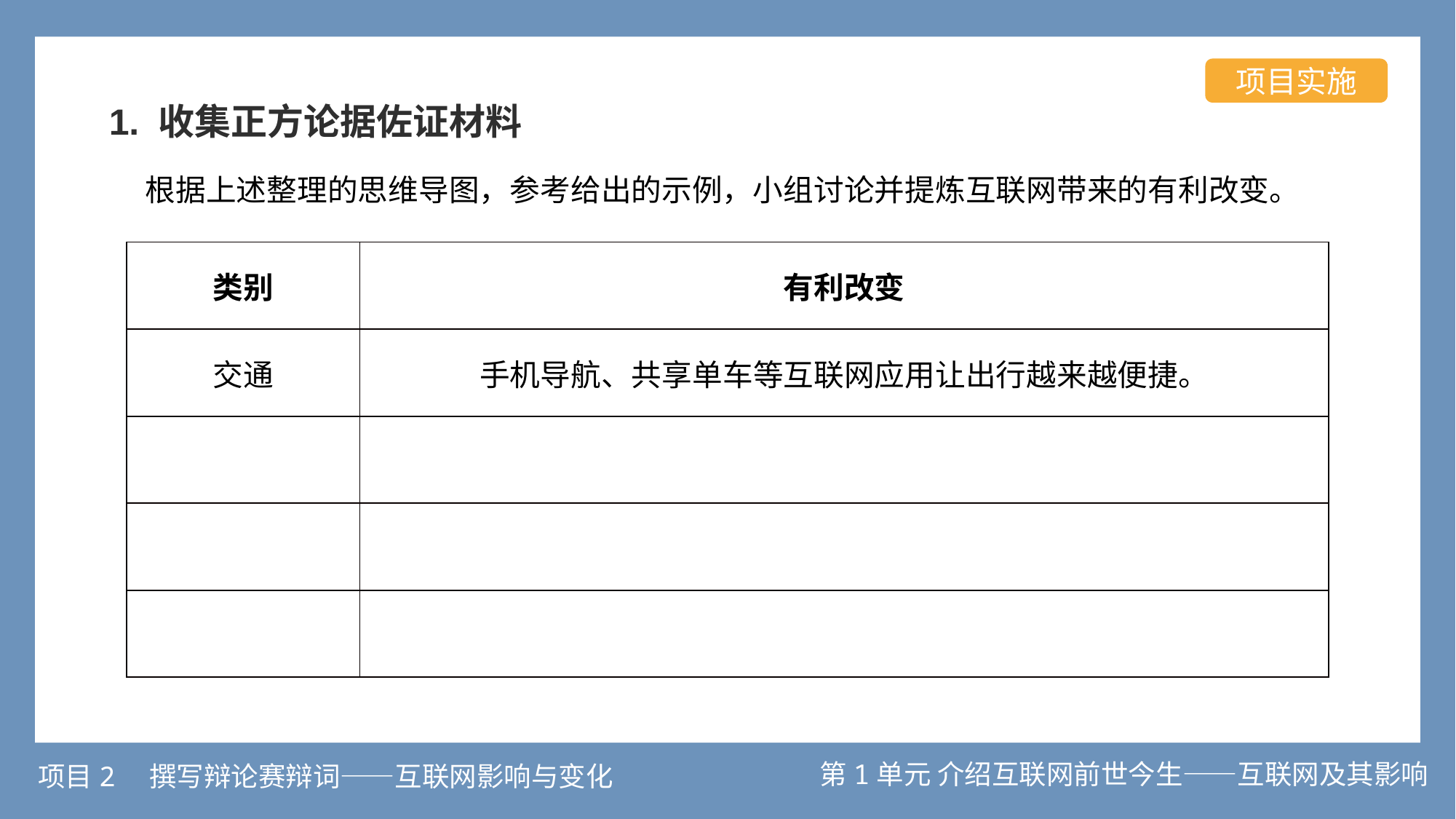

项目实施
1. 收集正方论据佐证材料
根据上述整理的思维导图，参考给出的示例，小组讨论并提炼互联网带来的有利改变。
| 类别 | 有利改变 |
| --- | --- |
| 交通 | 手机导航、共享单车等互联网应用让出行越来越便捷。 |
|  |  |
|  |  |
|  |  |